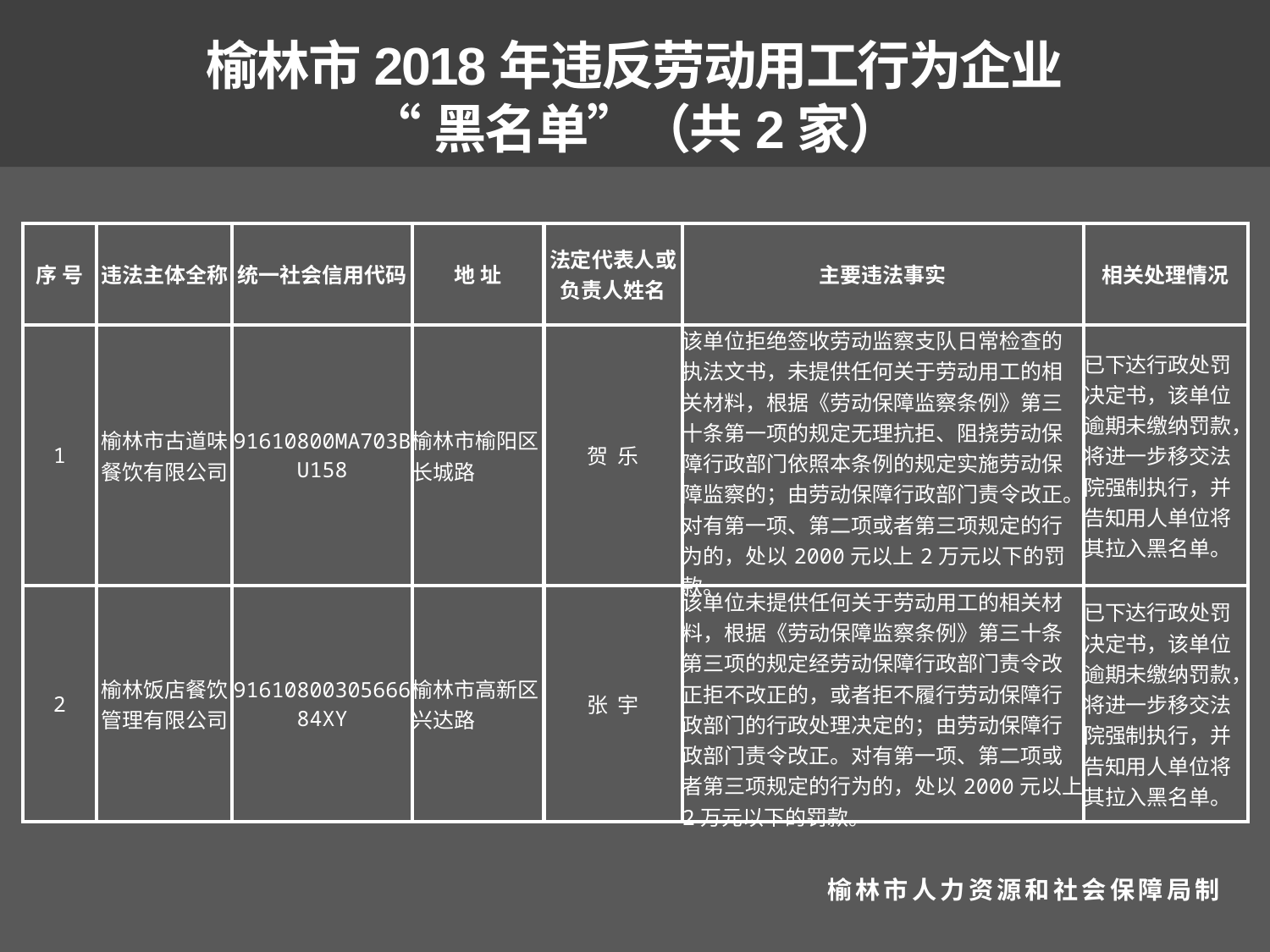

榆林市2018年违反劳动用工行为企业
“黑名单”（共2家）
| 序 号 | 违法主体全称 | 统一社会信用代码 | 地 址 | 法定代表人或负责人姓名 | 主要违法事实 | 相关处理情况 |
| --- | --- | --- | --- | --- | --- | --- |
| 1 | 榆林市古道味餐饮有限公司 | 91610800MA703BU158 | 榆林市榆阳区长城路 | 贺 乐 | 该单位拒绝签收劳动监察支队日常检查的执法文书，未提供任何关于劳动用工的相关材料，根据《劳动保障监察条例》第三十条第一项的规定无理抗拒、阻挠劳动保障行政部门依照本条例的规定实施劳动保障监察的；由劳动保障行政部门责令改正。对有第一项、第二项或者第三项规定的行为的，处以2000元以上2万元以下的罚款。 | 已下达行政处罚决定书，该单位逾期未缴纳罚款，将进一步移交法院强制执行，并告知用人单位将其拉入黑名单。 |
| 2 | 榆林饭店餐饮管理有限公司 | 9161080030566684XY | 榆林市高新区兴达路 | 张 宇 | 该单位未提供任何关于劳动用工的相关材料，根据《劳动保障监察条例》第三十条第三项的规定经劳动保障行政部门责令改正拒不改正的，或者拒不履行劳动保障行政部门的行政处理决定的；由劳动保障行政部门责令改正。对有第一项、第二项或者第三项规定的行为的，处以2000元以上2万元以下的罚款。 | 已下达行政处罚决定书，该单位逾期未缴纳罚款，将进一步移交法院强制执行，并告知用人单位将其拉入黑名单。 |
榆林市人力资源和社会保障局制